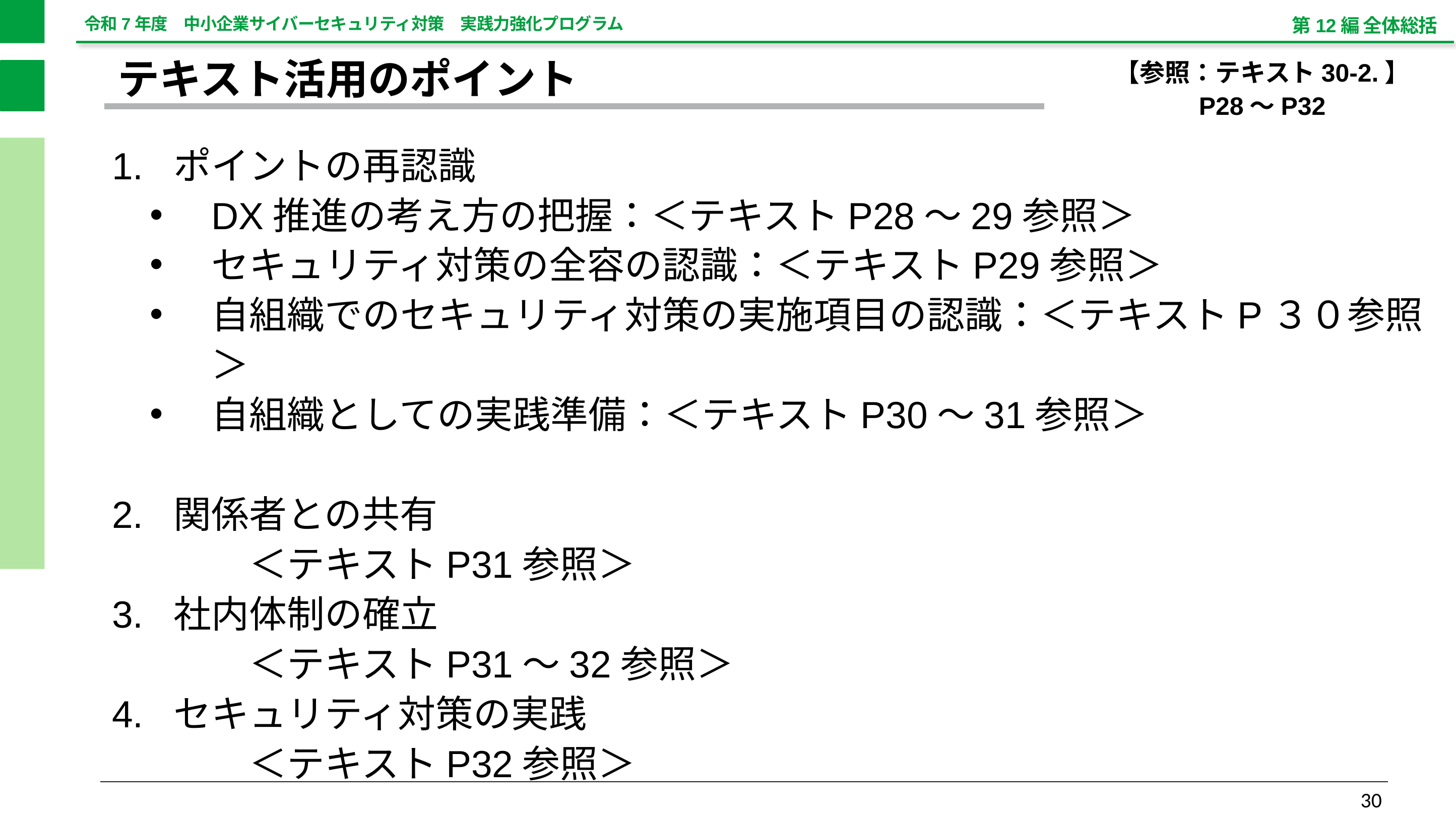

第12編 全体総括
【参照：テキスト30-2.】
P28～P32
テキスト活用のポイント

ポイントの再認識
DX推進の考え方の把握：＜テキストP28～29参照＞
セキュリティ対策の全容の認識：＜テキストP29参照＞
自組織でのセキュリティ対策の実施項目の認識：＜テキストP３０参照＞
自組織としての実践準備：＜テキストP30～31参照＞

関係者との共有
　　＜テキストP31参照＞
社内体制の確立
　　＜テキストP31～32参照＞
セキュリティ対策の実践
　　＜テキストP32参照＞